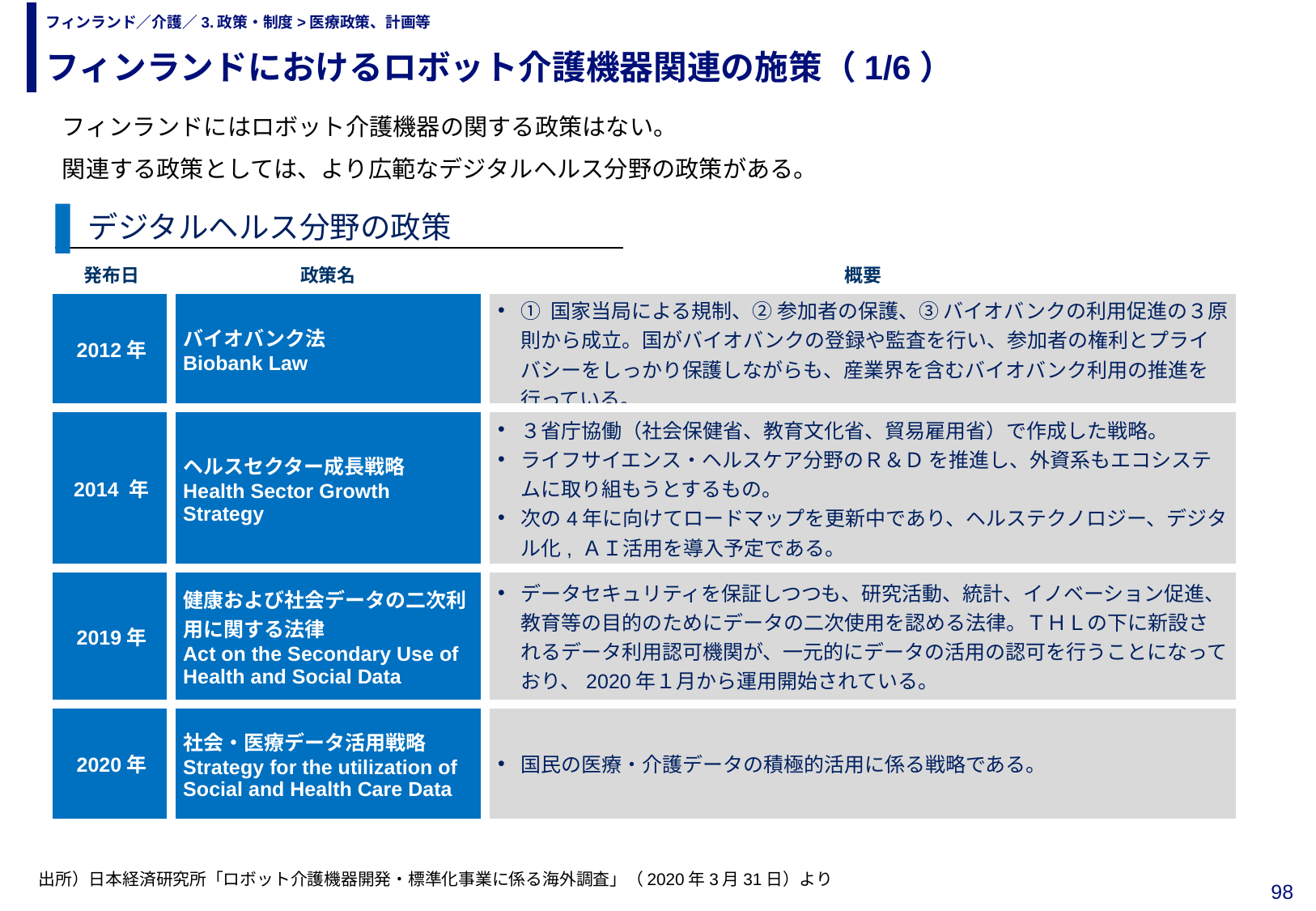

フィンランドにおけるロボット介護機器関連の施策（1/6）
# フィンランド／介護／3.政策・制度>医療政策、計画等
　フィンランドにはロボット介護機器の関する政策はない。
　関連する政策としては、より広範なデジタルヘルス分野の政策がある。
デジタルヘルス分野の政策

| 発布日 | 政策名 | 概要 |
| --- | --- | --- |
| 2012年 | バイオバンク法 Biobank Law | ① 国家当局による規制、② 参加者の保護、③ バイオバンクの利用促進の３原則から成立。国がバイオバンクの登録や監査を行い、参加者の権利とプライバシーをしっかり保護しながらも、産業界を含むバイオバンク利用の推進を行っている。 |
| 2014 年 | ヘルスセクター成長戦略 Health Sector Growth Strategy | ３省庁協働（社会保健省、教育文化省、貿易雇用省）で作成した戦略。　 ライフサイエンス・ヘルスケア分野のＲ＆Ｄ を推進し、外資系もエコシステムに取り組もうとするもの。 次の4年に向けてロードマップを更新中であり、ヘルステクノロジー、デジタル化, ＡＩ活用を導入予定である。 |
| 2019年 | 健康および社会データの二次利用に関する法律 Act on the Secondary Use of Health and Social Data | データセキュリティを保証しつつも、研究活動、統計、イノベーション促進、教育等の目的のためにデータの二次使用を認める法律。ＴＨＬの下に新設されるデータ利用認可機関が、一元的にデータの活用の認可を行うことになっており、2020年１月から運用開始されている。 |
| 2020年 | 社会・医療データ活用戦略 Strategy for the utilization of Social and Health Care Data | 国民の医療・介護データの積極的活用に係る戦略である。 |
出所）日本経済研究所「ロボット介護機器開発・標準化事業に係る海外調査」（2020年3月31日）より